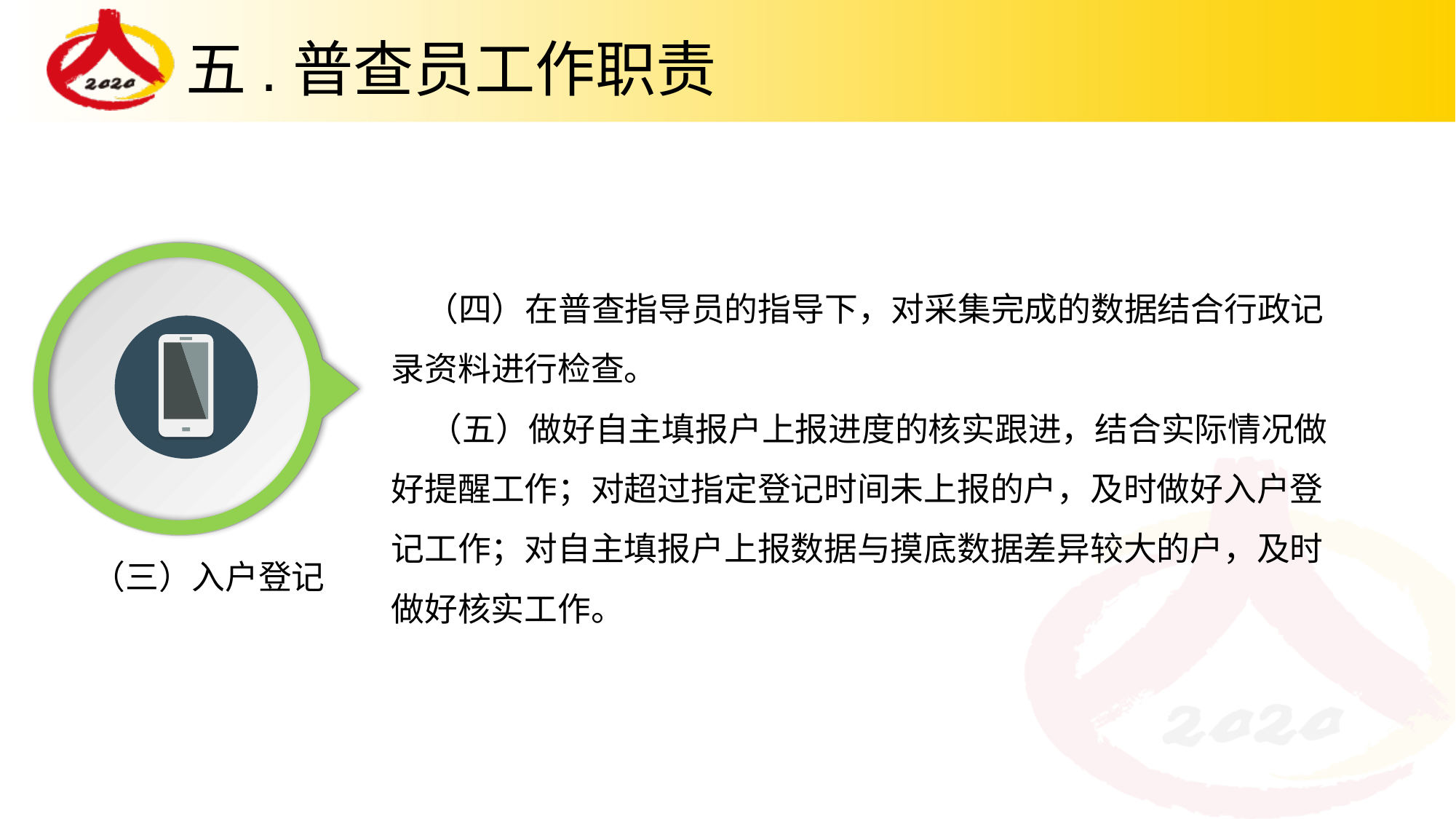

五.普查员工作职责

    （四）在普查指导员的指导下，对采集完成的数据结合行政记录资料进行检查。
    （五）做好自主填报户上报进度的核实跟进，结合实际情况做好提醒工作；对超过指定登记时间未上报的户，及时做好入户登记工作；对自主填报户上报数据与摸底数据差异较大的户，及时做好核实工作。

（三）入户登记
30